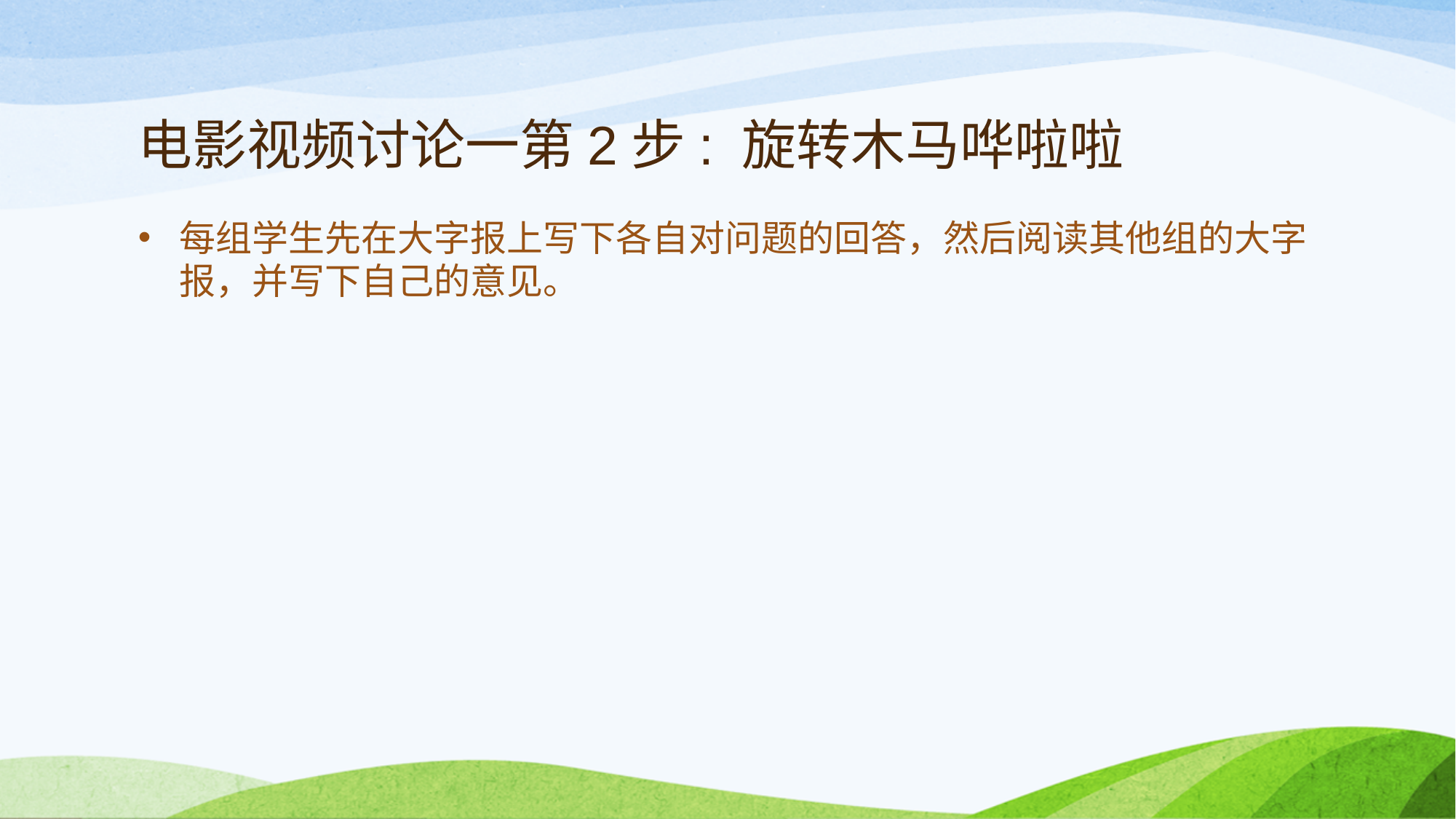

# 电影视频讨论一第2步: 旋转木马哗啦啦
每组学生先在大字报上写下各自对问题的回答，然后阅读其他组的大字报，并写下自己的意见。